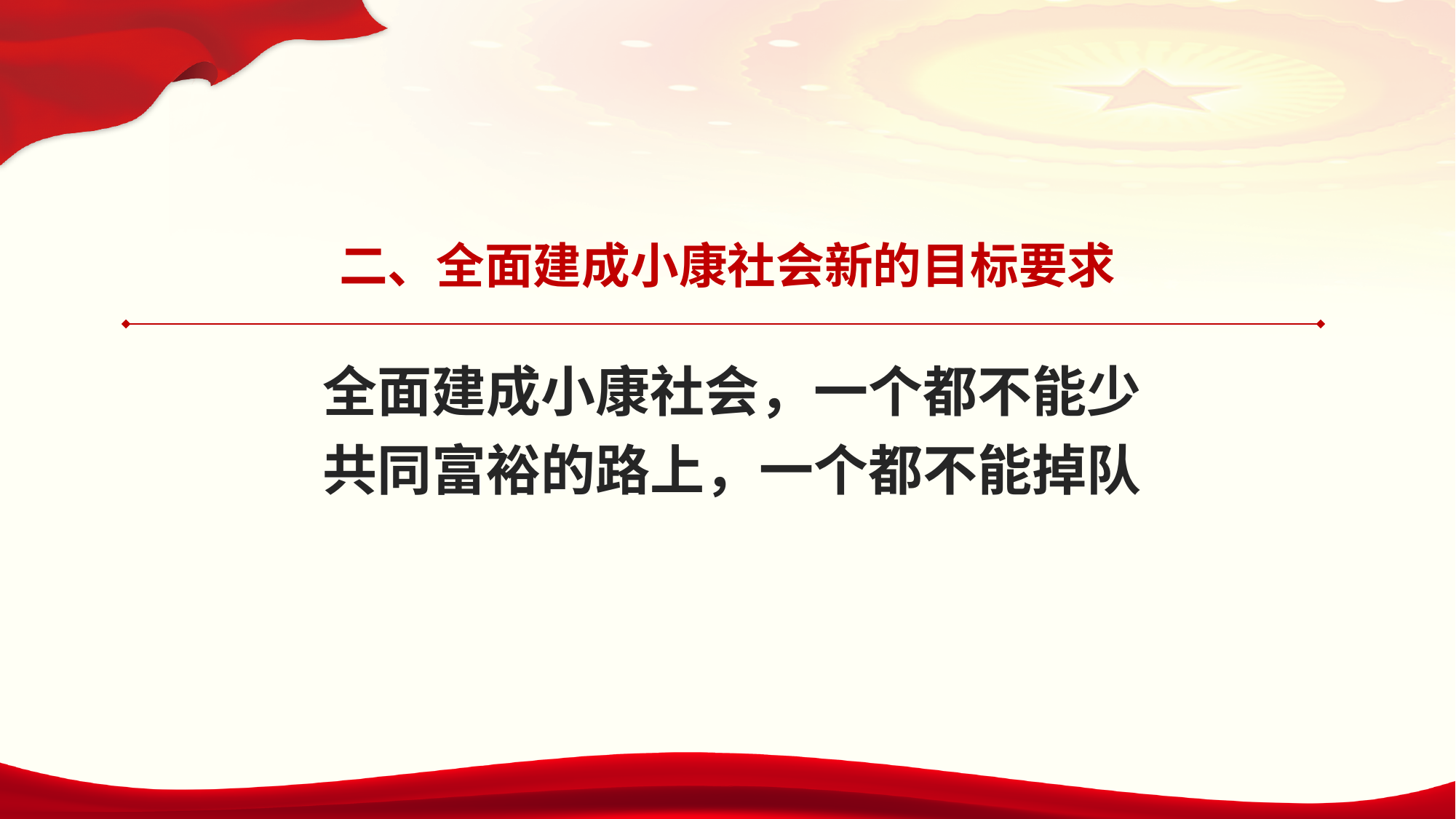

二、全面建成小康社会新的目标要求
全面建成小康社会，一个都不能少
共同富裕的路上，一个都不能掉队